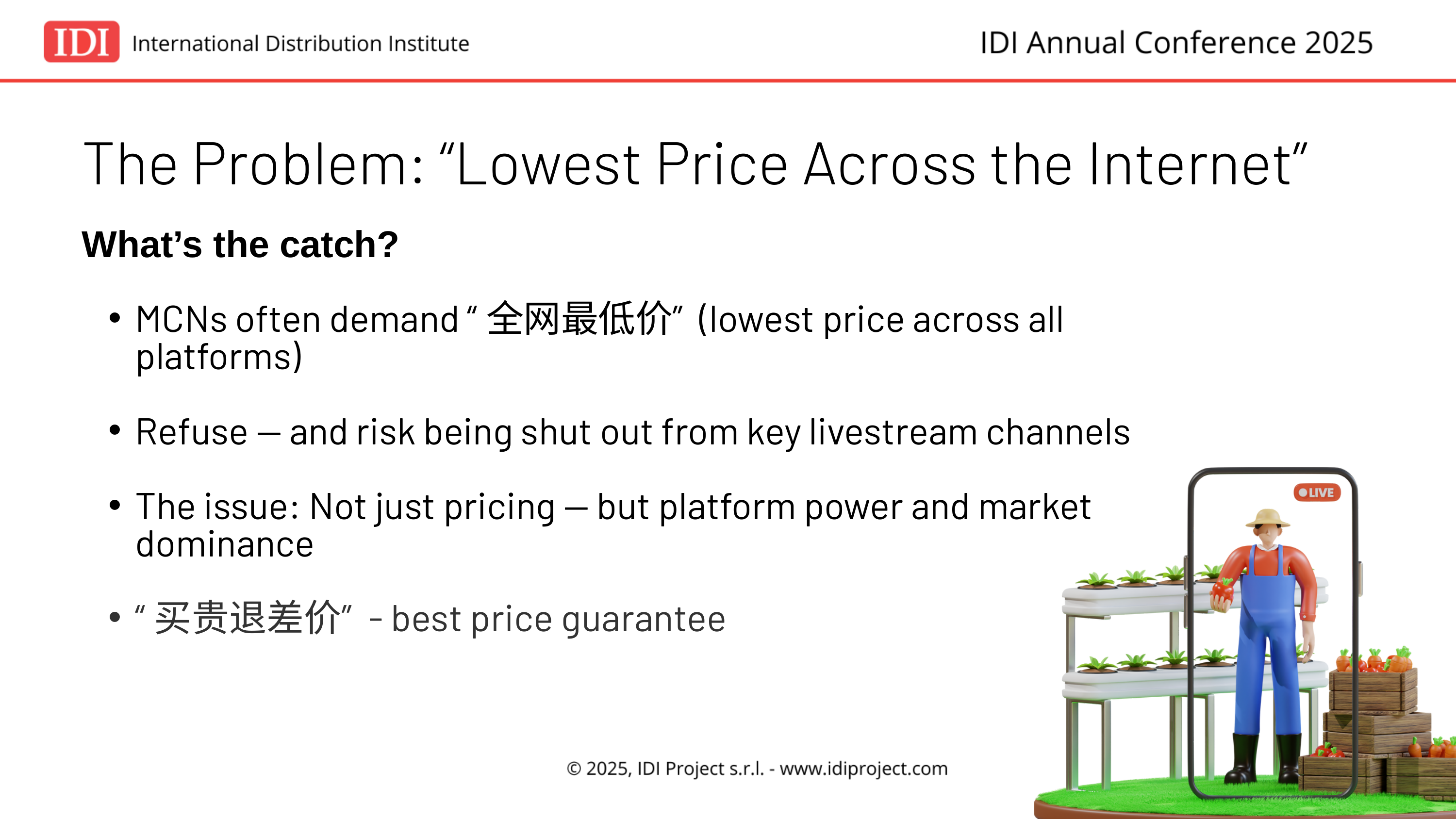

The Problem: “Lowest Price Across the Internet”

What’s the catch?

MCNs often demand “全网最低价” (lowest price across all platforms)

Refuse — and risk being shut out from key livestream channels

The issue: Not just pricing — but platform power and market dominance

“买贵退差价” - best price guarantee